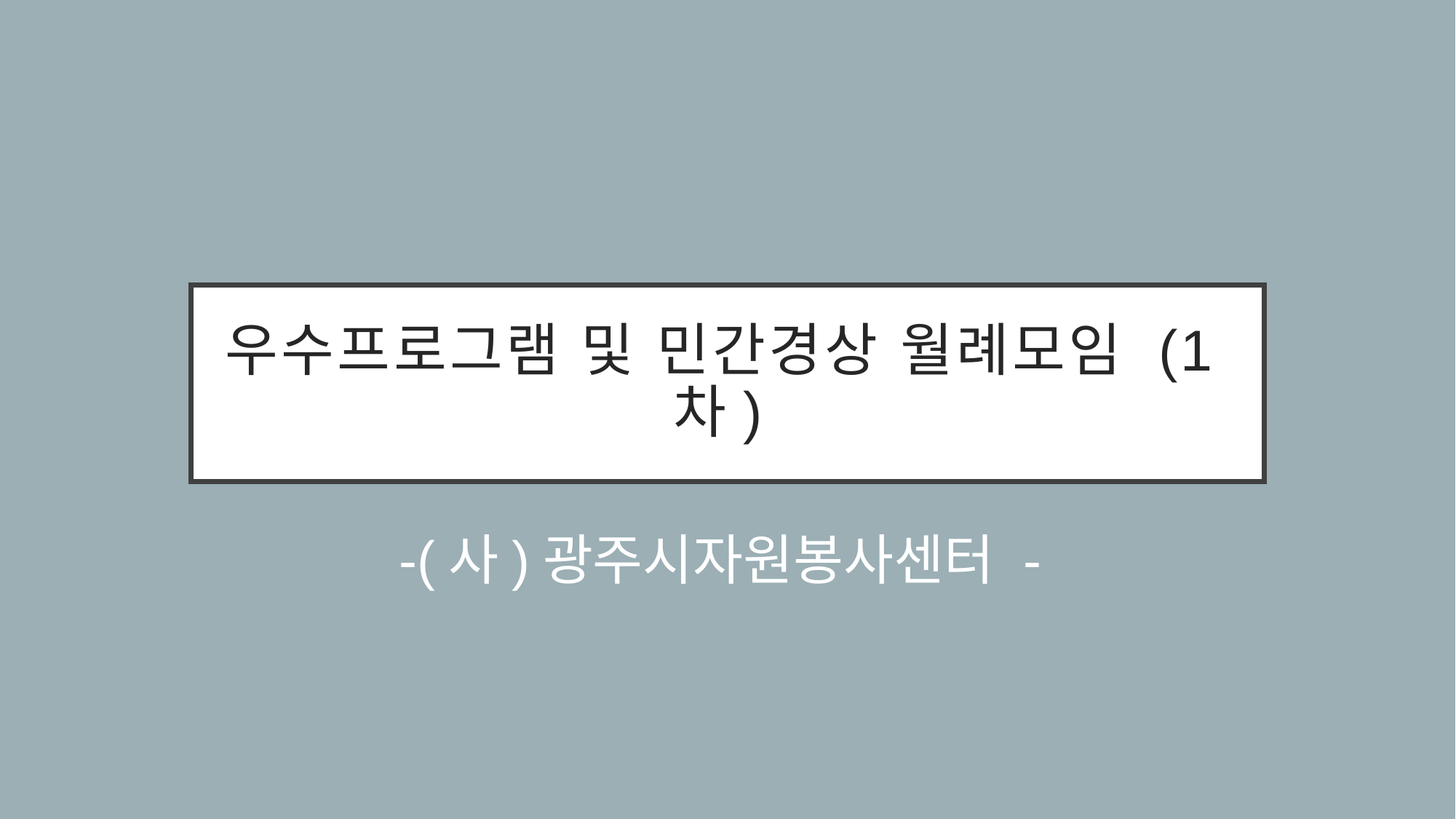

# 우수프로그램 및 민간경상 월례모임 (1차)
-(사)광주시자원봉사센터 -